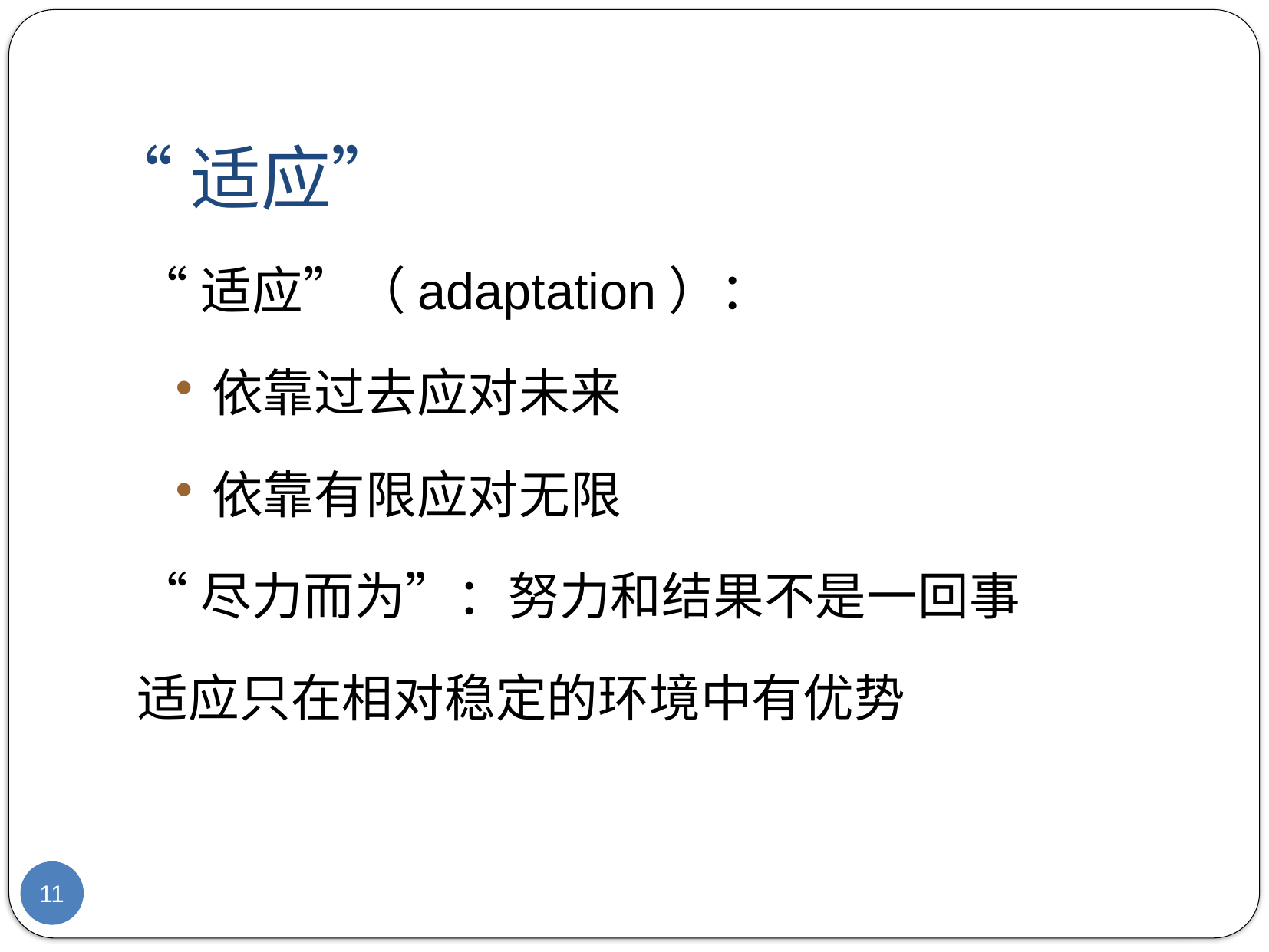

# “适应”
“适应”（adaptation）：
依靠过去应对未来
依靠有限应对无限
“尽力而为”：努力和结果不是一回事
适应只在相对稳定的环境中有优势

11